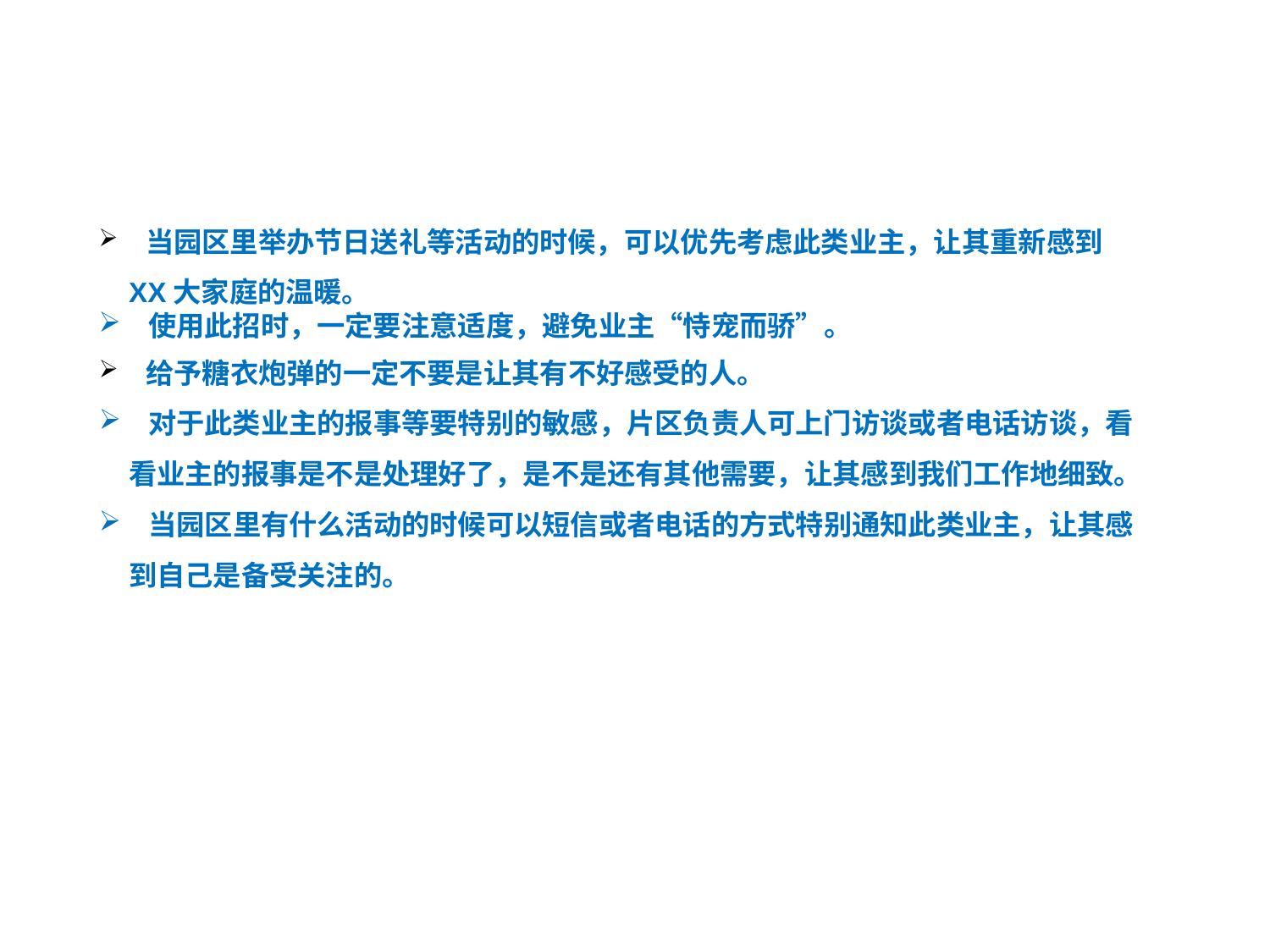

当园区里举办节日送礼等活动的时候，可以优先考虑此类业主，让其重新感到XX大家庭的温暖。
  使用此招时，一定要注意适度，避免业主“恃宠而骄”。
  给予糖衣炮弹的一定不要是让其有不好感受的人。
  对于此类业主的报事等要特别的敏感，片区负责人可上门访谈或者电话访谈，看看业主的报事是不是处理好了，是不是还有其他需要，让其感到我们工作地细致。
  当园区里有什么活动的时候可以短信或者电话的方式特别通知此类业主，让其感到自己是备受关注的。